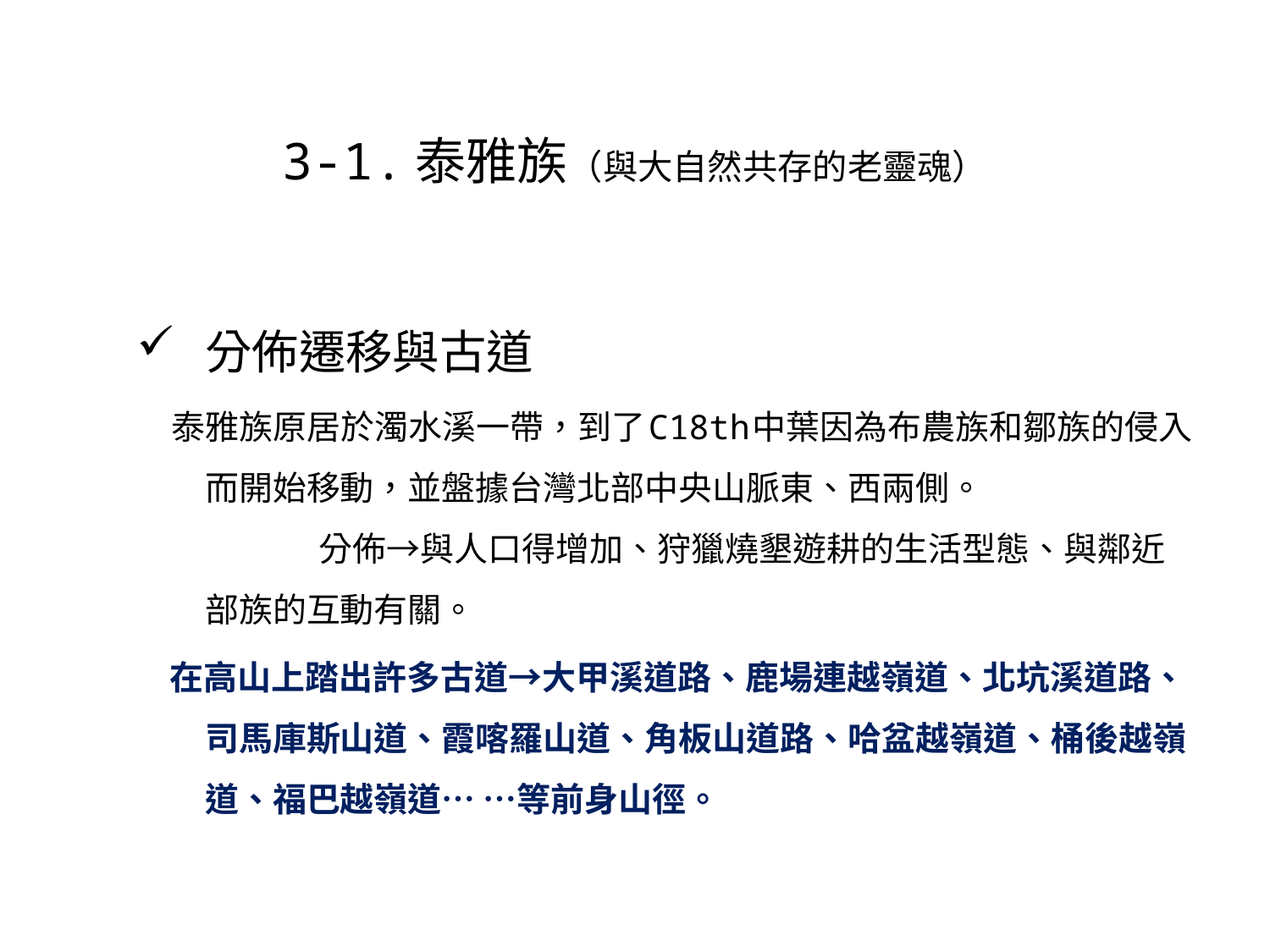

# 3-1.泰雅族（與大自然共存的老靈魂）

分佈遷移與古道
     泰雅族原居於濁水溪一帶，到了C18th中葉因為布農族和鄒族的侵入而開始移動，並盤據台灣北部中央山脈東、西兩側。                                           分佈→與人口得增加、狩獵燒墾遊耕的生活型態、與鄰近部族的互動有關。
    在高山上踏出許多古道→大甲溪道路、鹿場連越嶺道、北坑溪道路、司馬庫斯山道、霞喀羅山道、角板山道路、哈盆越嶺道、桶後越嶺道、福巴越嶺道… …等前身山徑。